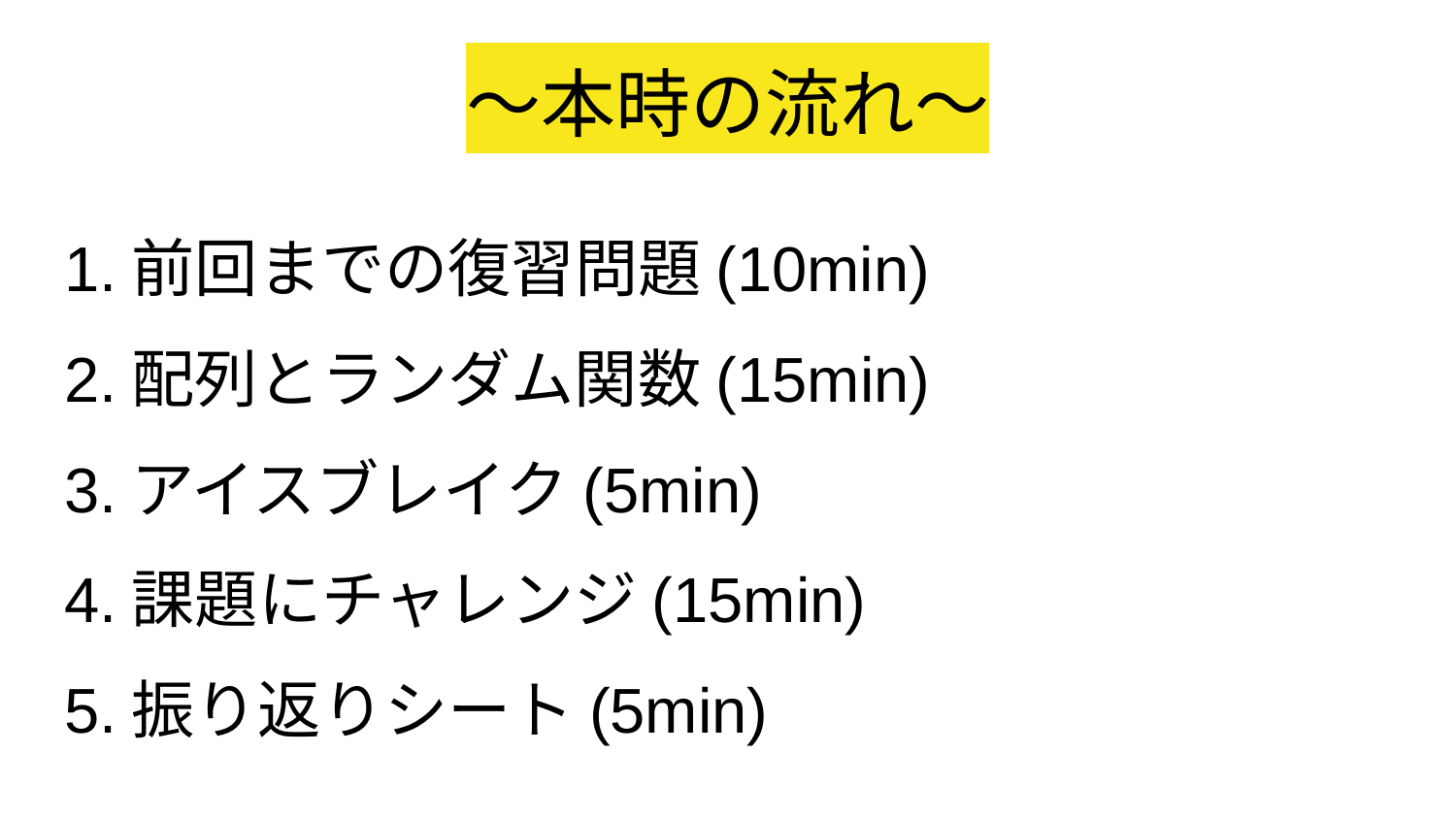

# ～本時の流れ～
1.前回までの復習問題(10min)
2.配列とランダム関数(15min)
3.アイスブレイク(5min)
4.課題にチャレンジ(15min)
5.振り返りシート(5min)